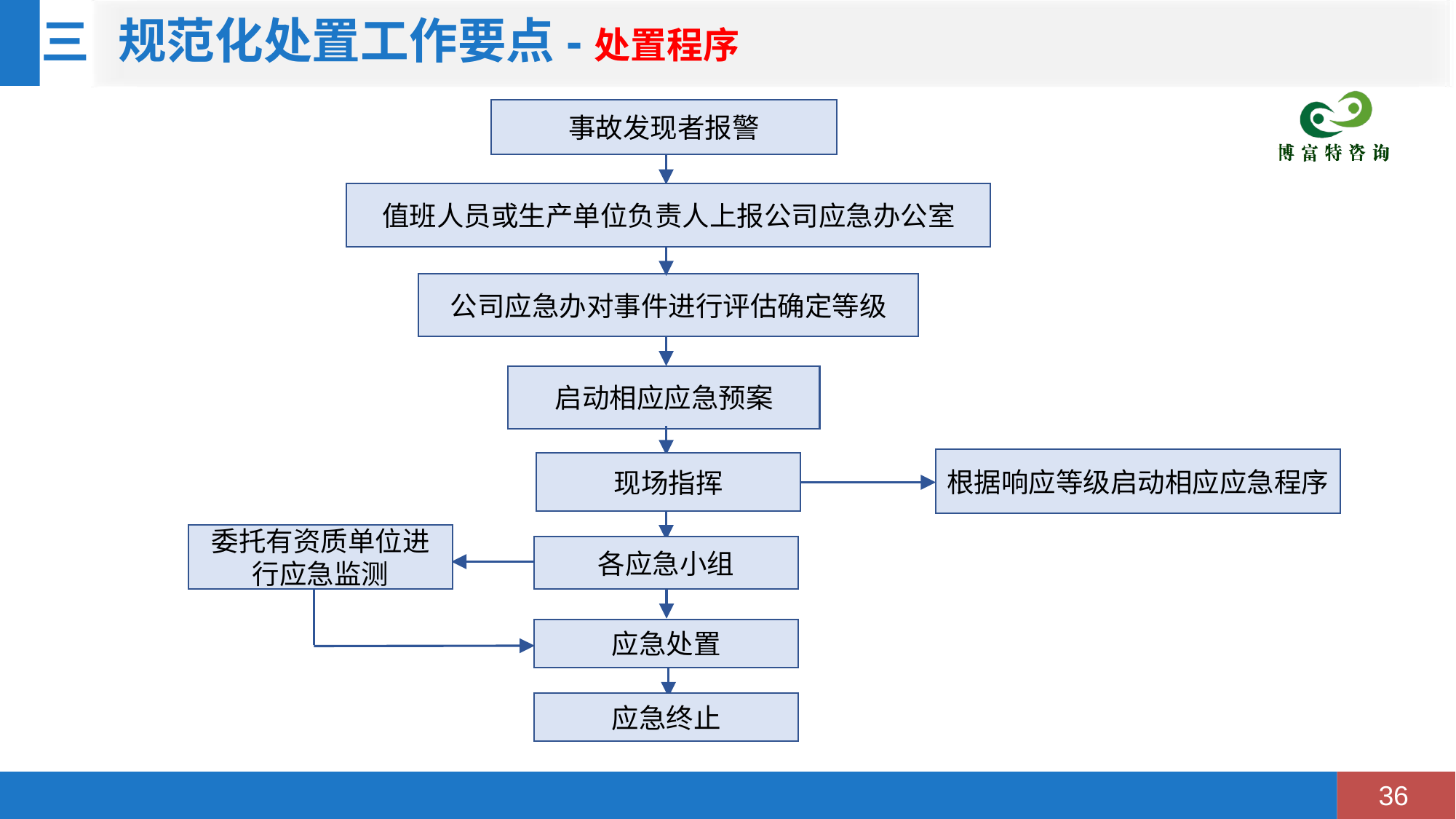

规范化处置工作要点-处置程序
三
事故发现者报警
值班人员或生产单位负责人上报公司应急办公室

公司应急办对事件进行评估确定等级
启动相应应急预案
根据响应等级启动相应应急程序
现场指挥
委托有资质单位进行应急监测
各应急小组
应急处置
应急终止

36=